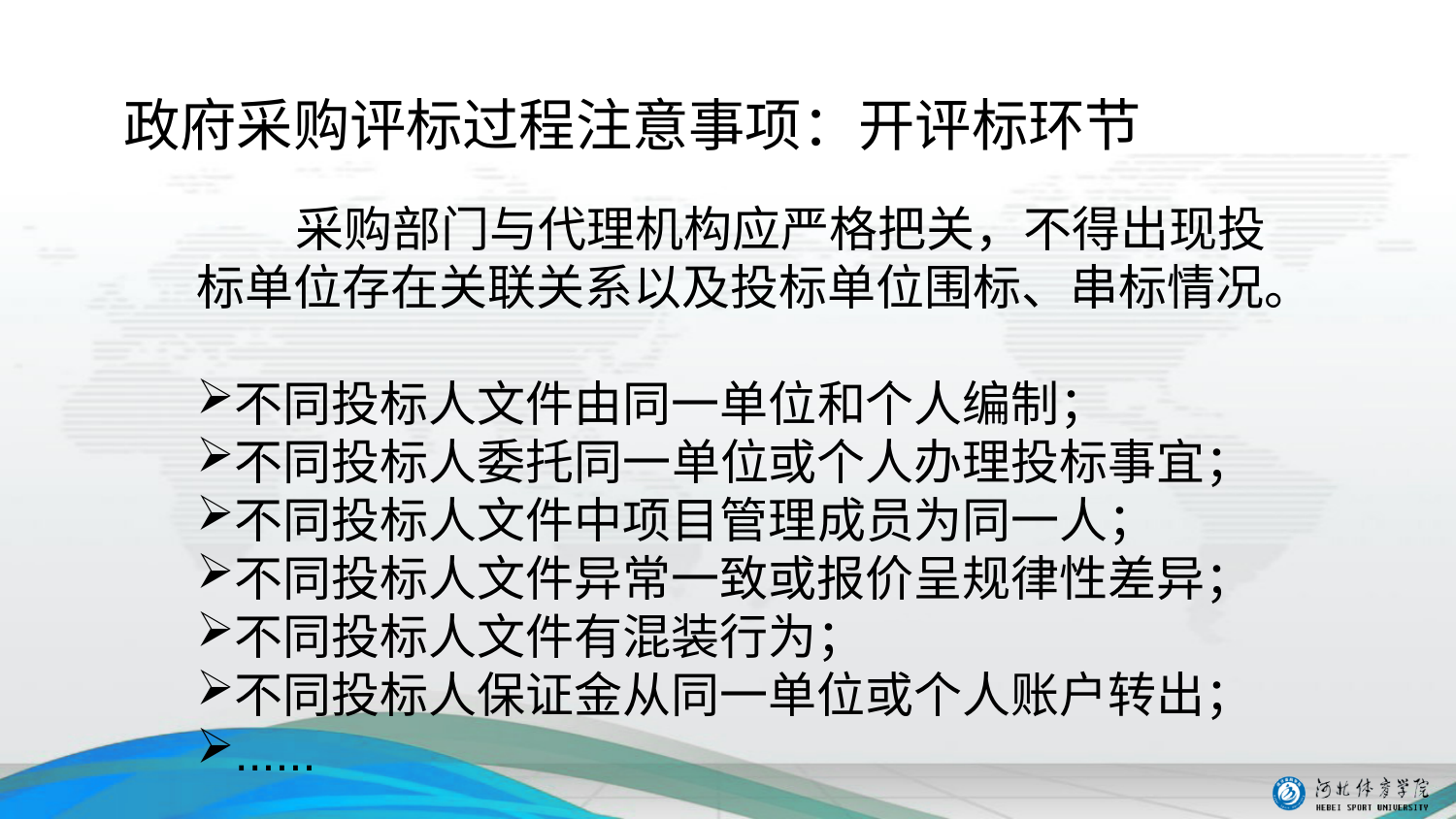

政府采购评标过程注意事项：开评标环节
        采购部门与代理机构应严格把关，不得出现投标单位存在关联关系以及投标单位围标、串标情况。

不同投标人文件由同一单位和个人编制；
不同投标人委托同一单位或个人办理投标事宜；
不同投标人文件中项目管理成员为同一人；
不同投标人文件异常一致或报价呈规律性差异；
不同投标人文件有混装行为；
不同投标人保证金从同一单位或个人账户转出；
......